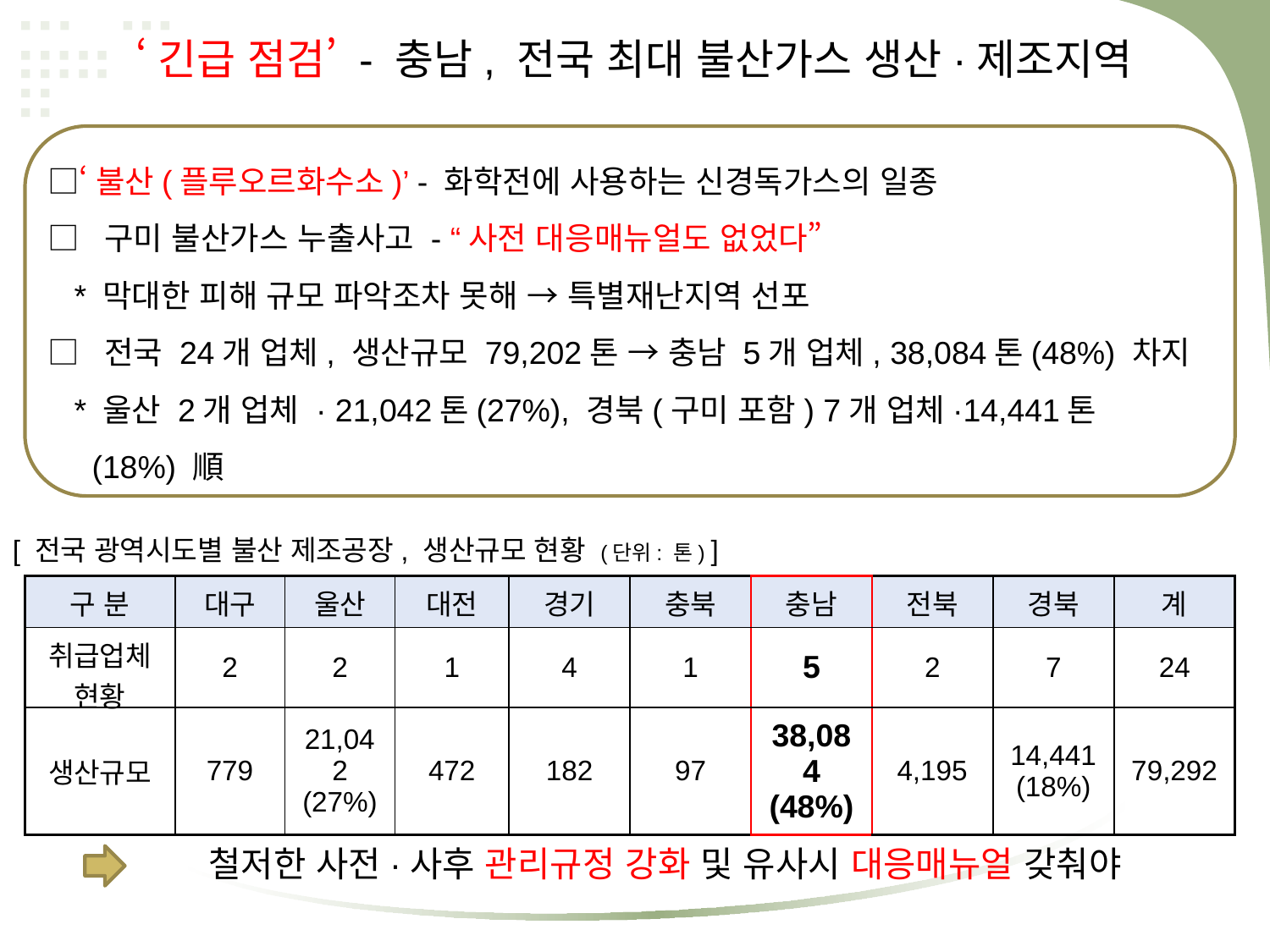

‘긴급 점검’ - 충남, 전국 최대 불산가스 생산·제조지역

□‘불산(플루오르화수소)’ - 화학전에 사용하는 신경독가스의 일종
□  구미 불산가스 누출사고 - “사전 대응매뉴얼도 없었다”
   * 막대한 피해 규모 파악조차 못해 → 특별재난지역 선포
□  전국 24개 업체, 생산규모 79,202톤 → 충남 5개 업체, 38,084톤(48%) 차지
   * 울산 2개 업체 · 21,042톤(27%), 경북(구미 포함) 7개 업체·14,441톤
     (18%) 順
[ 전국 광역시도별 불산 제조공장, 생산규모 현황 (단위: 톤) ]
| 구 분 | 대구 | 울산 | 대전 | 경기 | 충북 | 충남 | 전북 | 경북 | 계 |
| --- | --- | --- | --- | --- | --- | --- | --- | --- | --- |
| 취급업체현황 | 2 | 2 | 1 | 4 | 1 | 5 | 2 | 7 | 24 |
| 생산규모 | 779 | 21,042 (27%) | 472 | 182 | 97 | 38,084 (48%) | 4,195 | 14,441 (18%) | 79,292 |
철저한 사전·사후 관리규정 강화 및 유사시 대응매뉴얼 갖춰야